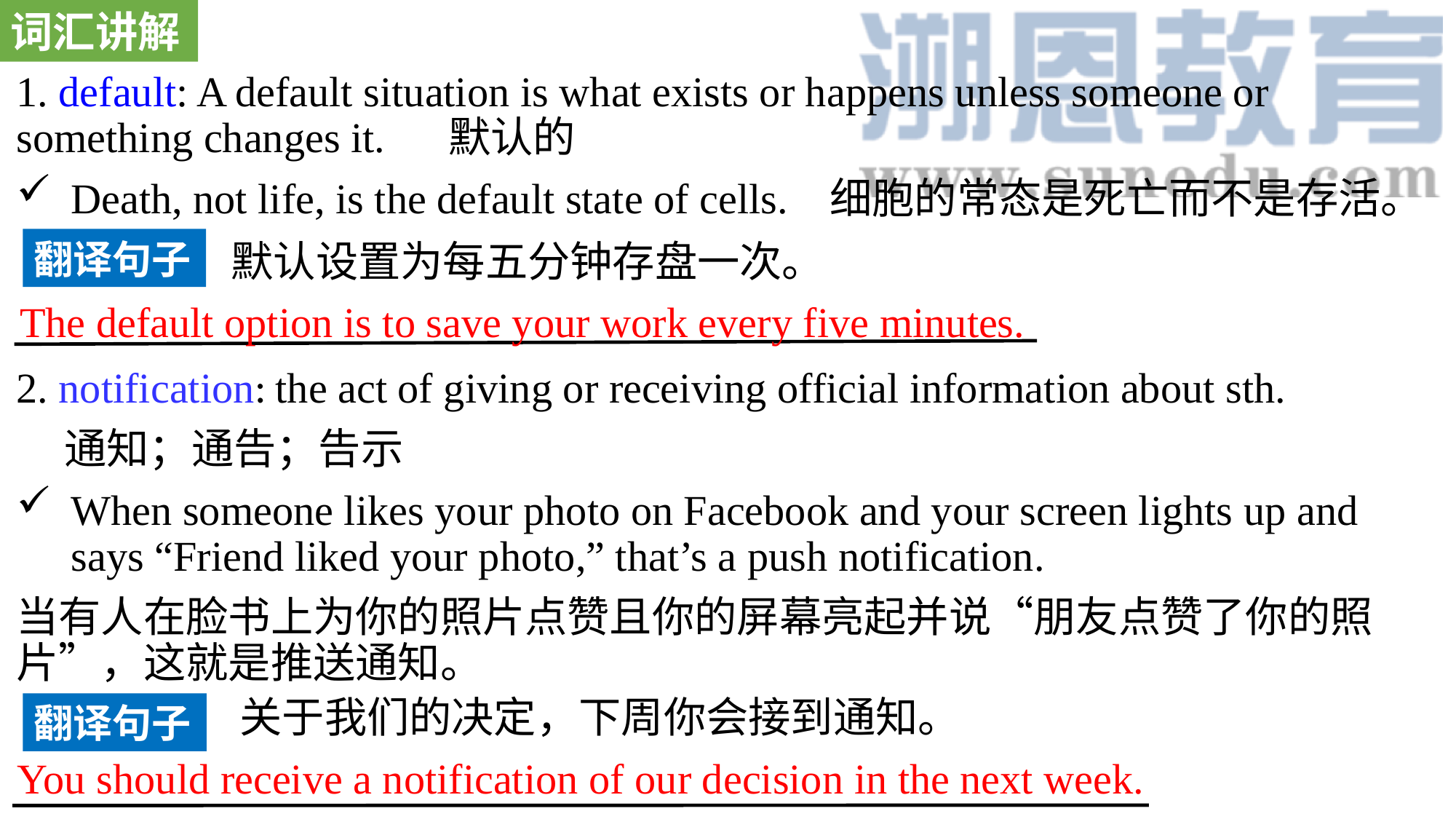

词汇讲解
1. default: A default situation is what exists or happens unless someone or something changes it.     默认的
Death, not life, is the default state of cells.   细胞的常态是死亡而不是存活。

2. notification: the act of giving or receiving official information about sth.
    通知；通告；告示
When someone likes your photo on Facebook and your screen lights up and says “Friend liked your photo,” that’s a push notification.
当有人在脸书上为你的照片点赞且你的屏幕亮起并说“朋友点赞了你的照片”，这就是推送通知。
翻译句子
默认设置为每五分钟存盘一次。
The default option is to save your work every five minutes.
关于我们的决定，下周你会接到通知。
翻译句子
You should receive a notification of our decision in the next week.